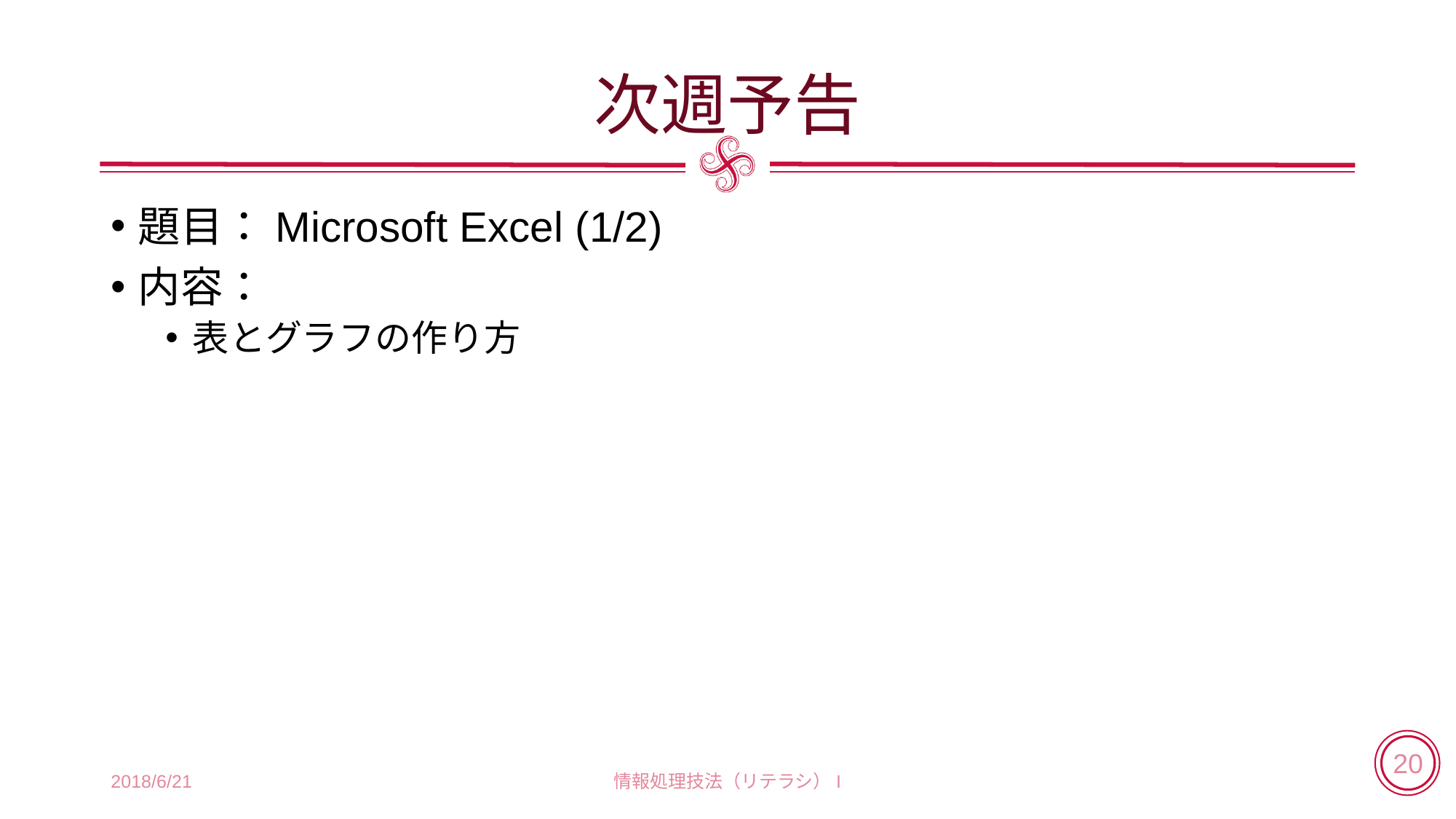

# 次週予告
題目：Microsoft Excel (1/2)
内容：
表とグラフの作り方

2018/6/21
情報処理技法（リテラシ）I